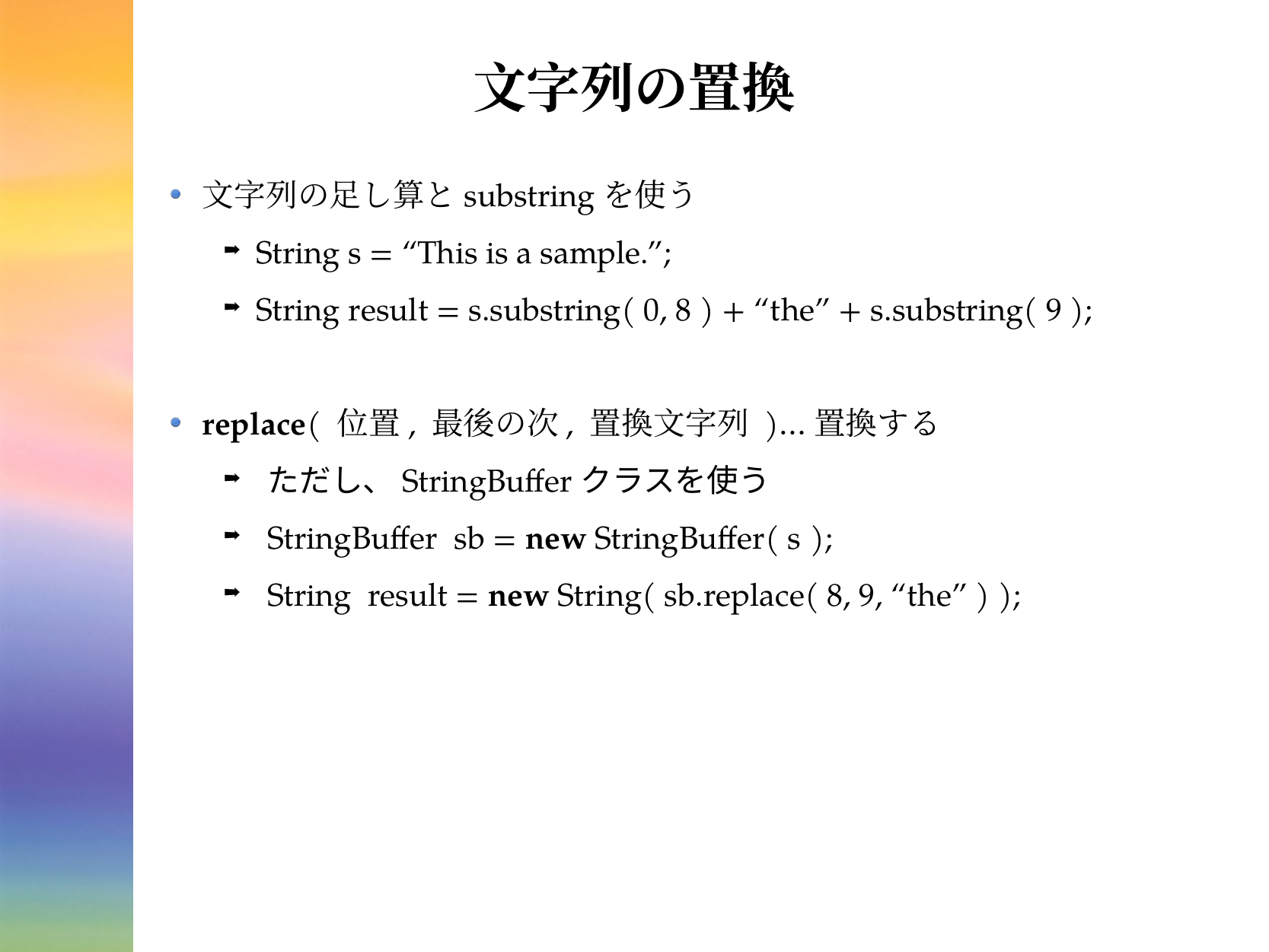

# 文字列の置換
文字列の足し算とsubstringを使う
String s = “This is a sample.”;
String result = s.substring( 0, 8 ) + “the” + s.substring( 9 );

replace( 位置, 最後の次, 置換文字列 )…置換する
ただし、StringBufferクラスを使う
StringBuffer  sb = new StringBuffer( s );
String  result = new String( sb.replace( 8, 9, “the” ) );